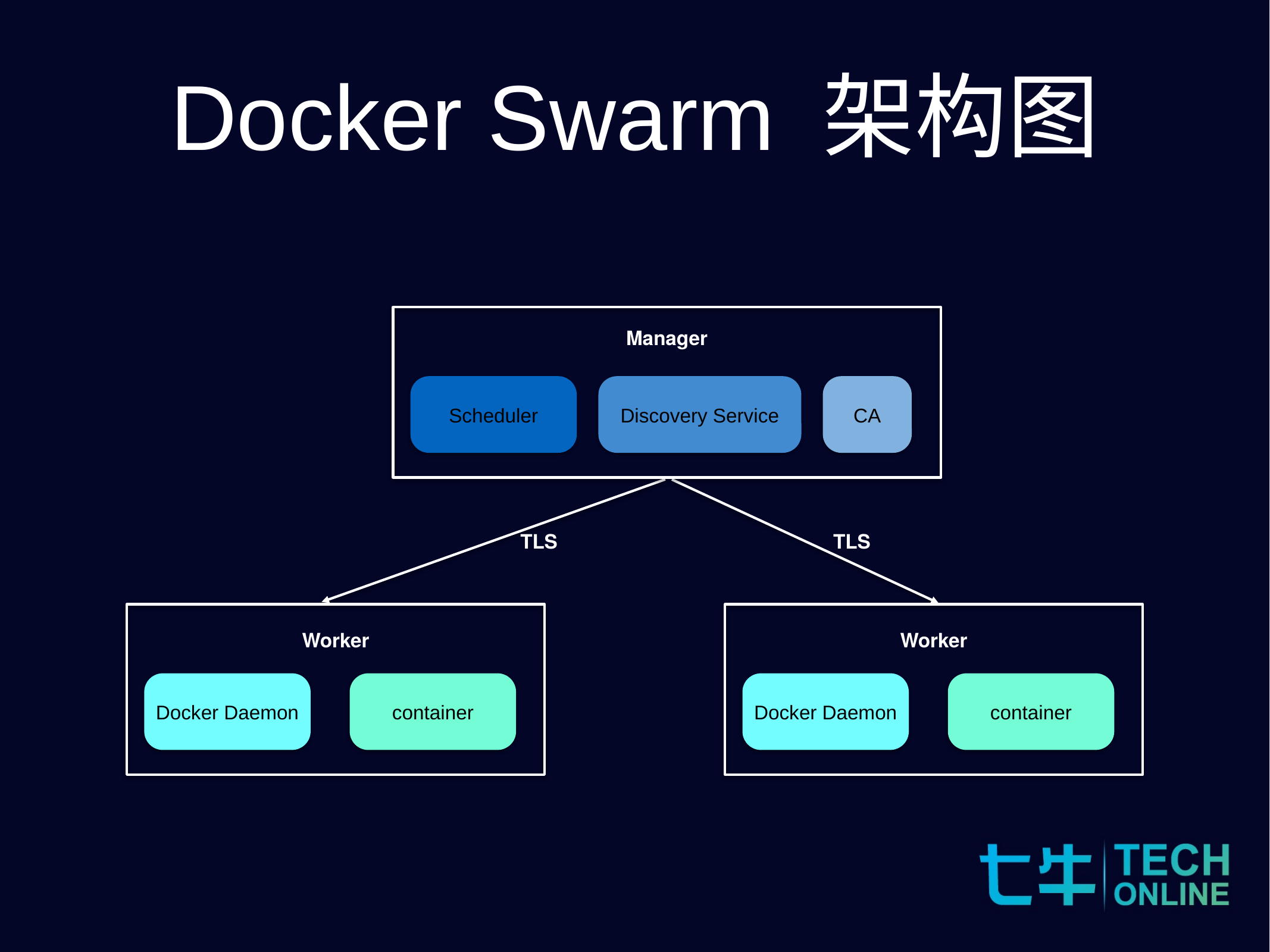

Docker Swarm 架构图

Manager
Scheduler
Discovery Service
CA

TLS
TLS

Worker
Worker
Docker Daemon
container
Docker Daemon
container